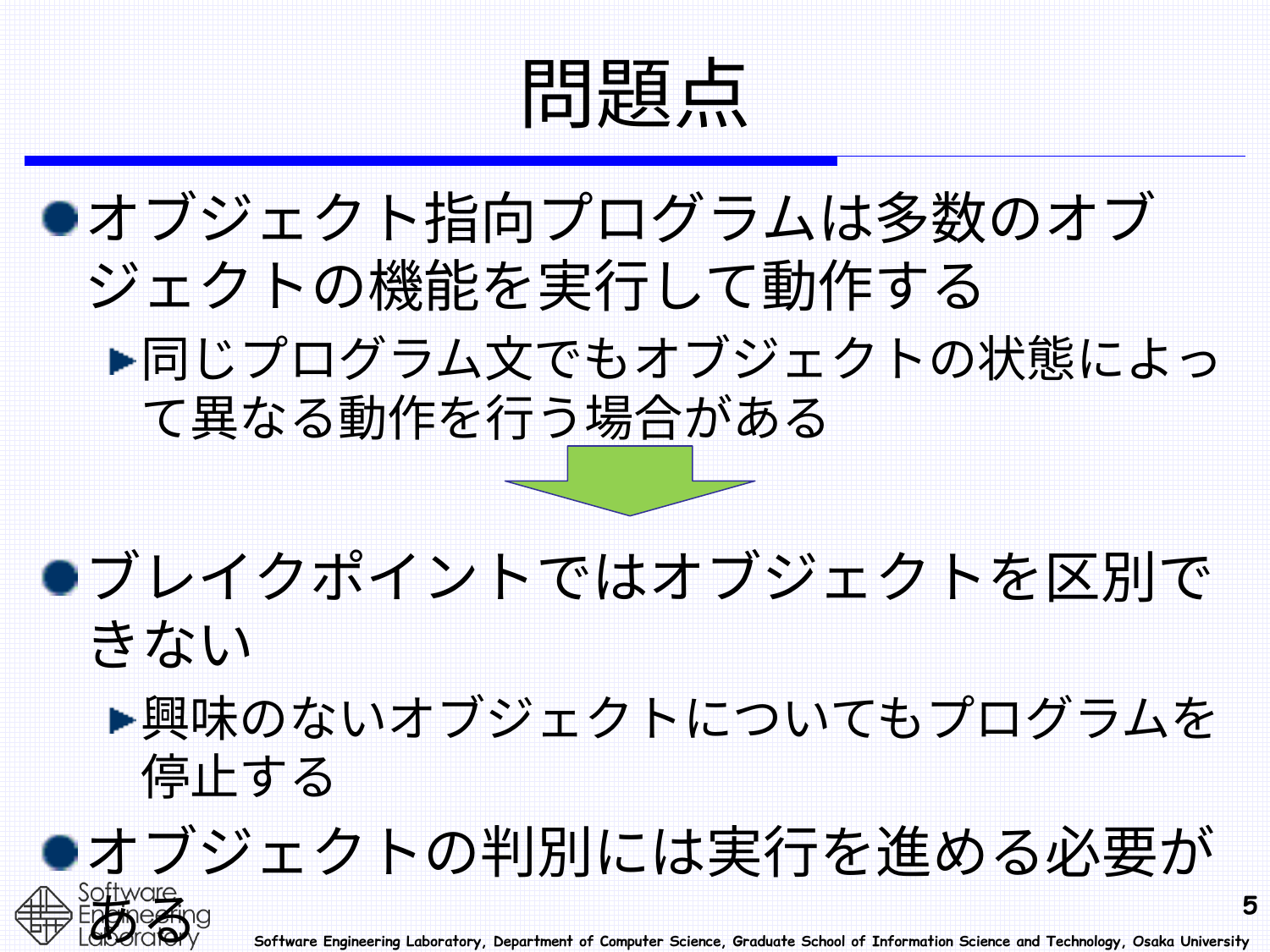

# 問題点
オブジェクト指向プログラムは多数のオブジェクトの機能を実行して動作する
同じプログラム文でもオブジェクトの状態によって異なる動作を行う場合がある

ブレイクポイントではオブジェクトを区別できない
興味のないオブジェクトについてもプログラムを停止する
オブジェクトの判別には実行を進める必要がある
調査したいプログラム文を通過してしまう